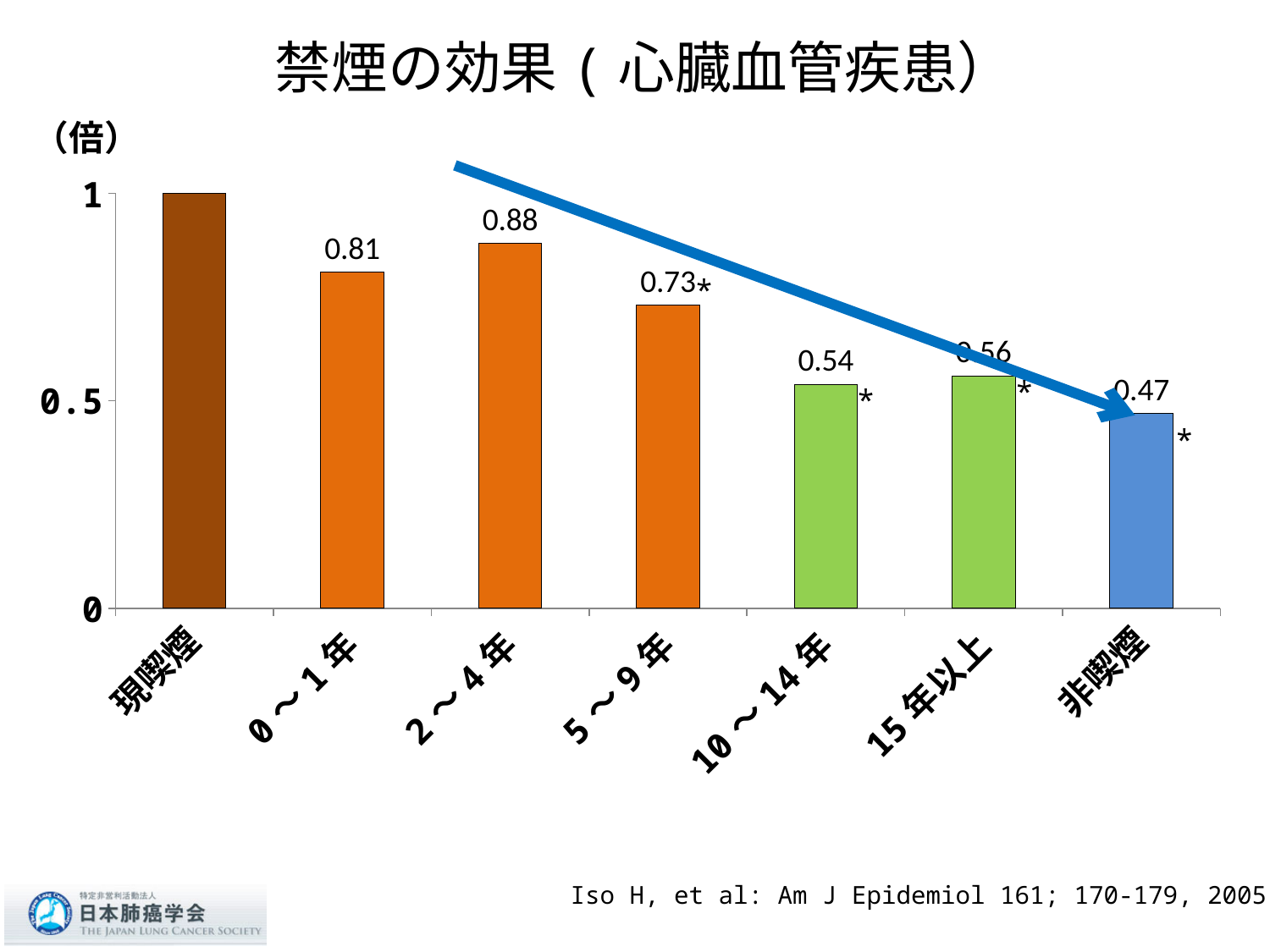

# 禁煙の効果(心臓血管疾患）
（倍）

### Chart

| Category | 系列 1 |
|---|---|
| 現喫煙 | 1.0 |
| 0～1年 | 0.81 |
| 2～4年 | 0.88 |
| 5～9年 | 0.7300000000000002 |
| 10～14年 | 0.54 |
| 15年以上 | 0.56 |
| 非喫煙 | 0.4700000000000001 |
*
*
*
*
Iso H, et al: Am J Epidemiol 161; 170-179, 2005.